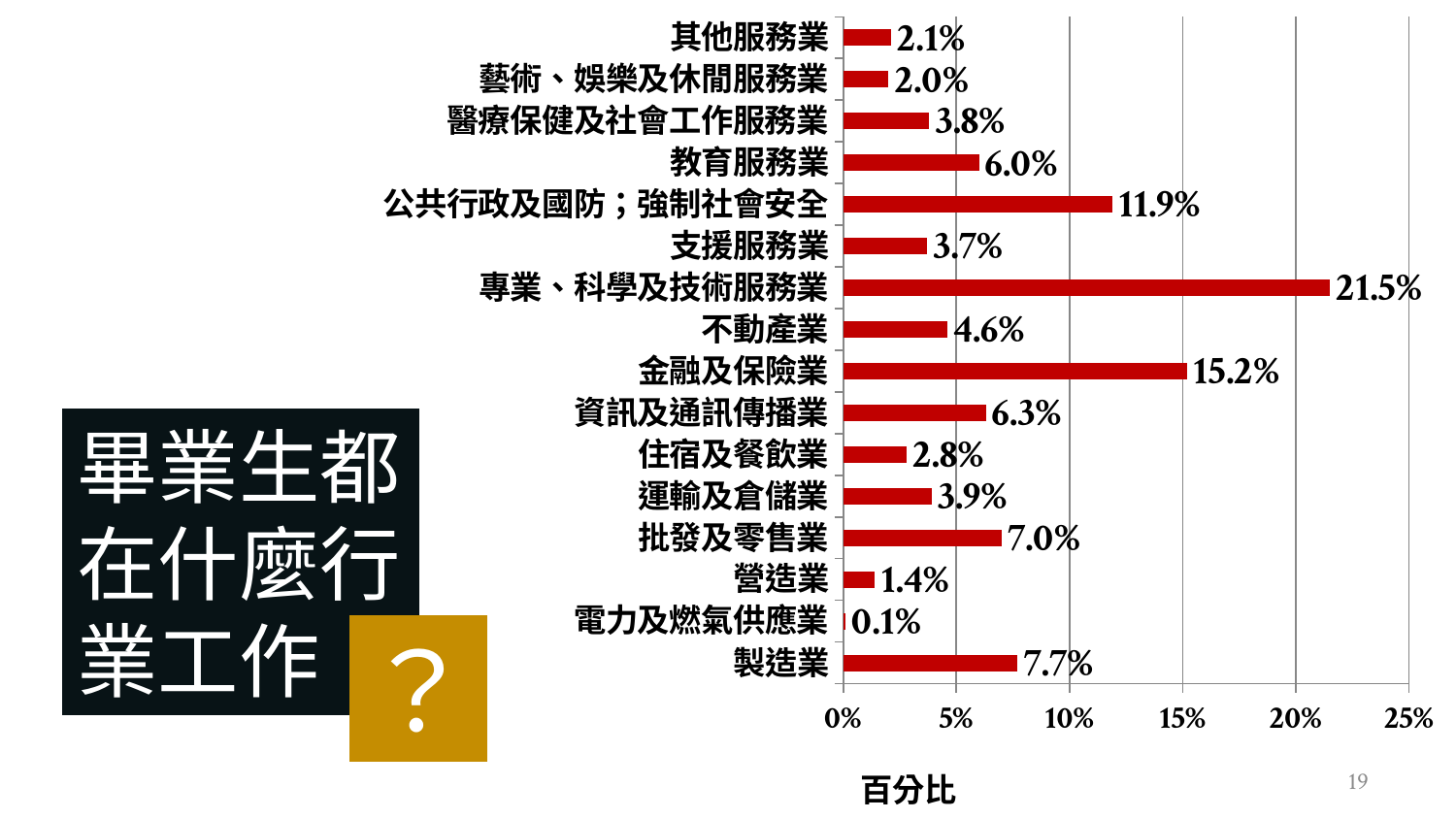

### Chart

| Category | 公司行業 |
|---|---|
| 製造業 | 0.077 |
| 電力及燃氣供應業 | 0.0010000000000000041 |
| 營造業 | 0.014 |
| 批發及零售業 | 0.07000000000000002 |
| 運輸及倉儲業 | 0.039000000000000014 |
| 住宿及餐飲業 | 0.028 |
| 資訊及通訊傳播業 | 0.063 |
| 金融及保險業 | 0.1520000000000004 |
| 不動產業 | 0.046 |
| 專業、科學及技術服務業 | 0.2150000000000004 |
| 支援服務業 | 0.037 |
| 公共行政及國防；強制社會安全 | 0.11899999999999998 |
| 教育服務業 | 0.06000000000000003 |
| 醫療保健及社會工作服務業 | 0.038 |
| 藝術、娛樂及休閒服務業 | 0.02000000000000001 |
| 其他服務業 | 0.02100000000000001 |
畢業生都在什麼行業工作
？
19